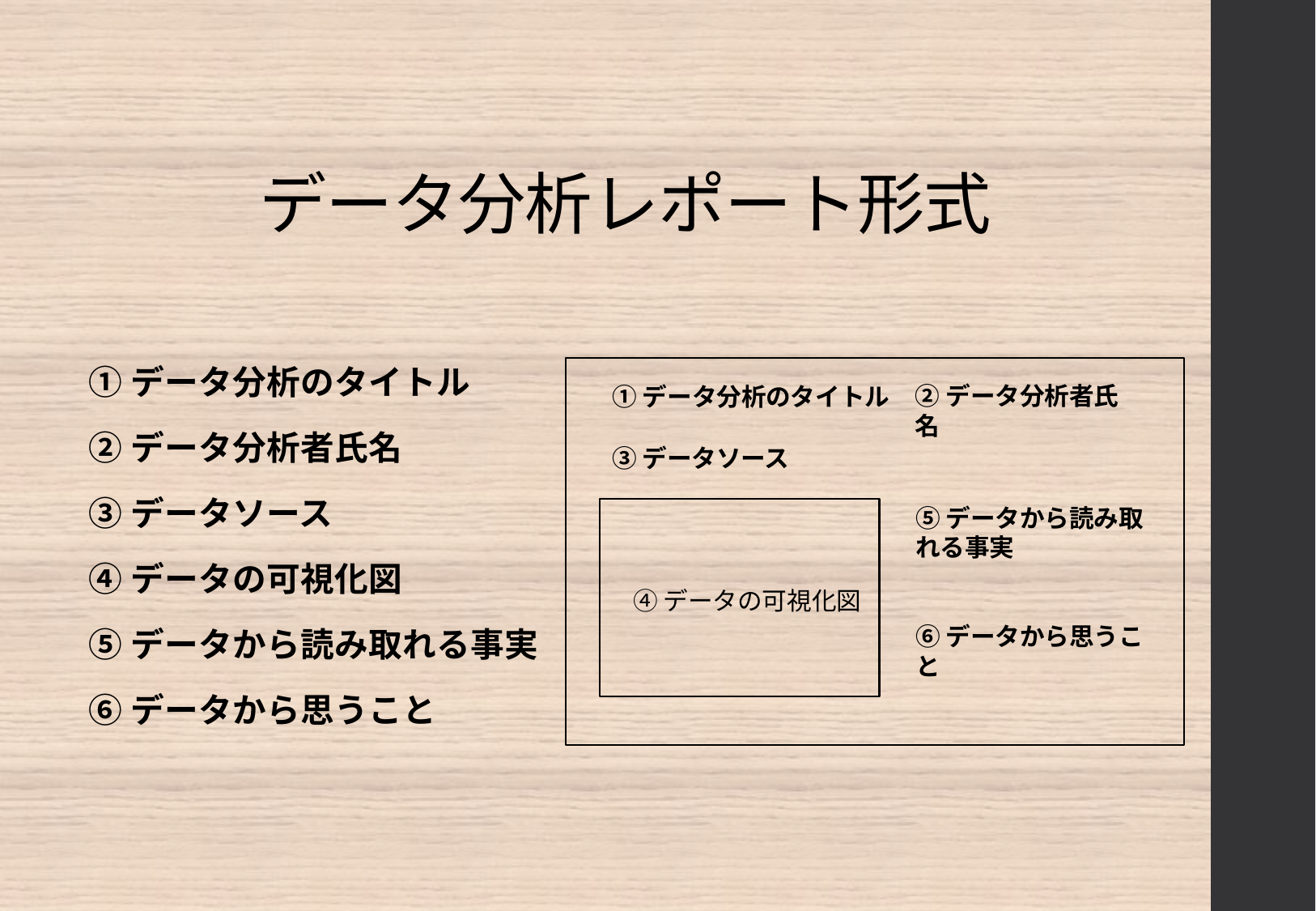

# データ分析レポート形式
①データ分析のタイトル
②データ分析者氏名
③データソース
④データの可視化図
⑤データから読み取れる事実
⑥データから思うこと

②データ分析者氏名
①データ分析のタイトル
③データソース
⑤データから読み取れる事実

⑥データから思うこと

④データの可視化図